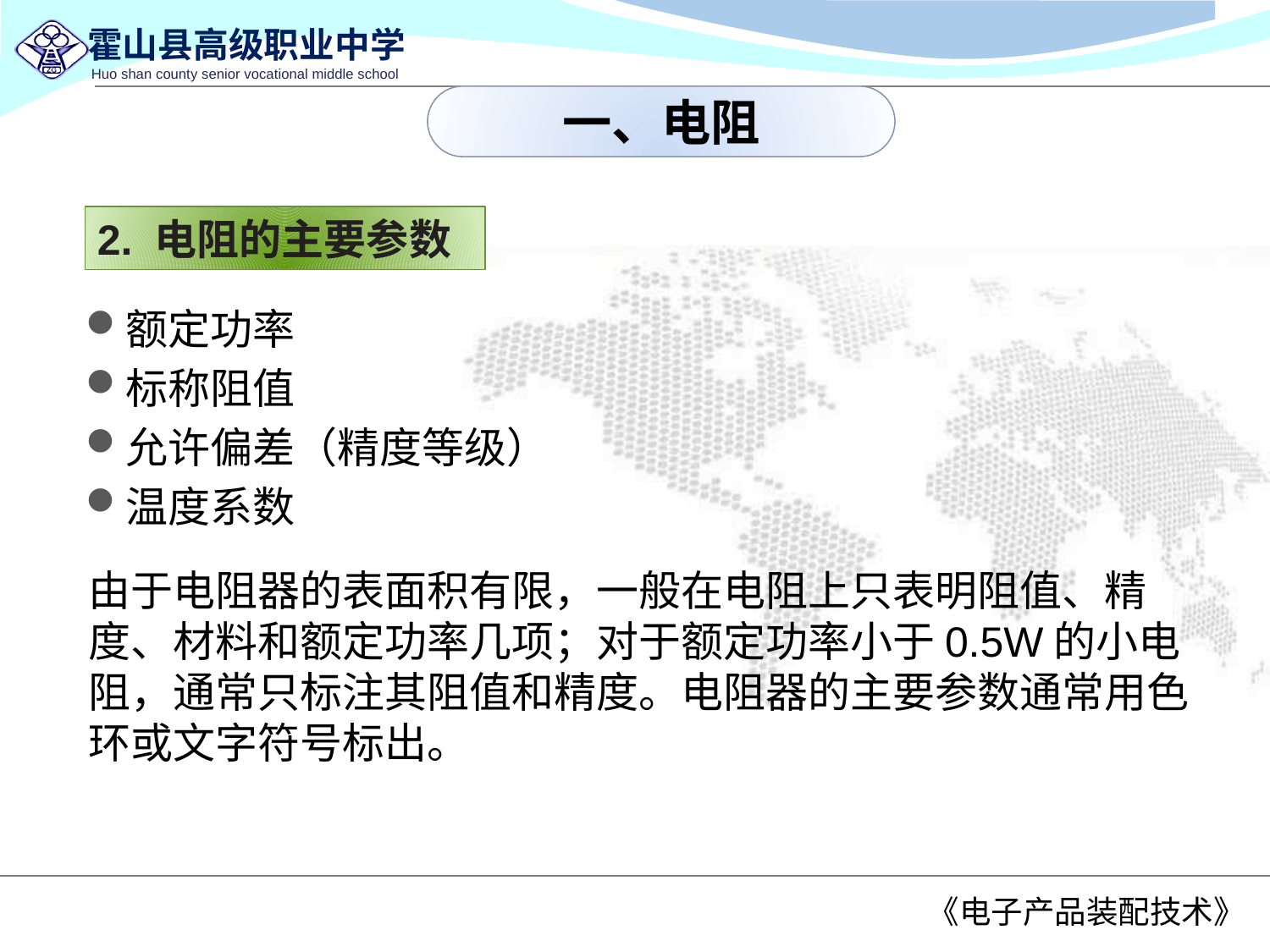

一、电阻
2. 电阻的主要参数
额定功率
标称阻值
允许偏差（精度等级）
温度系数
由于电阻器的表面积有限，一般在电阻上只表明阻值、精度、材料和额定功率几项；对于额定功率小于0.5W的小电阻，通常只标注其阻值和精度。电阻器的主要参数通常用色环或文字符号标出。